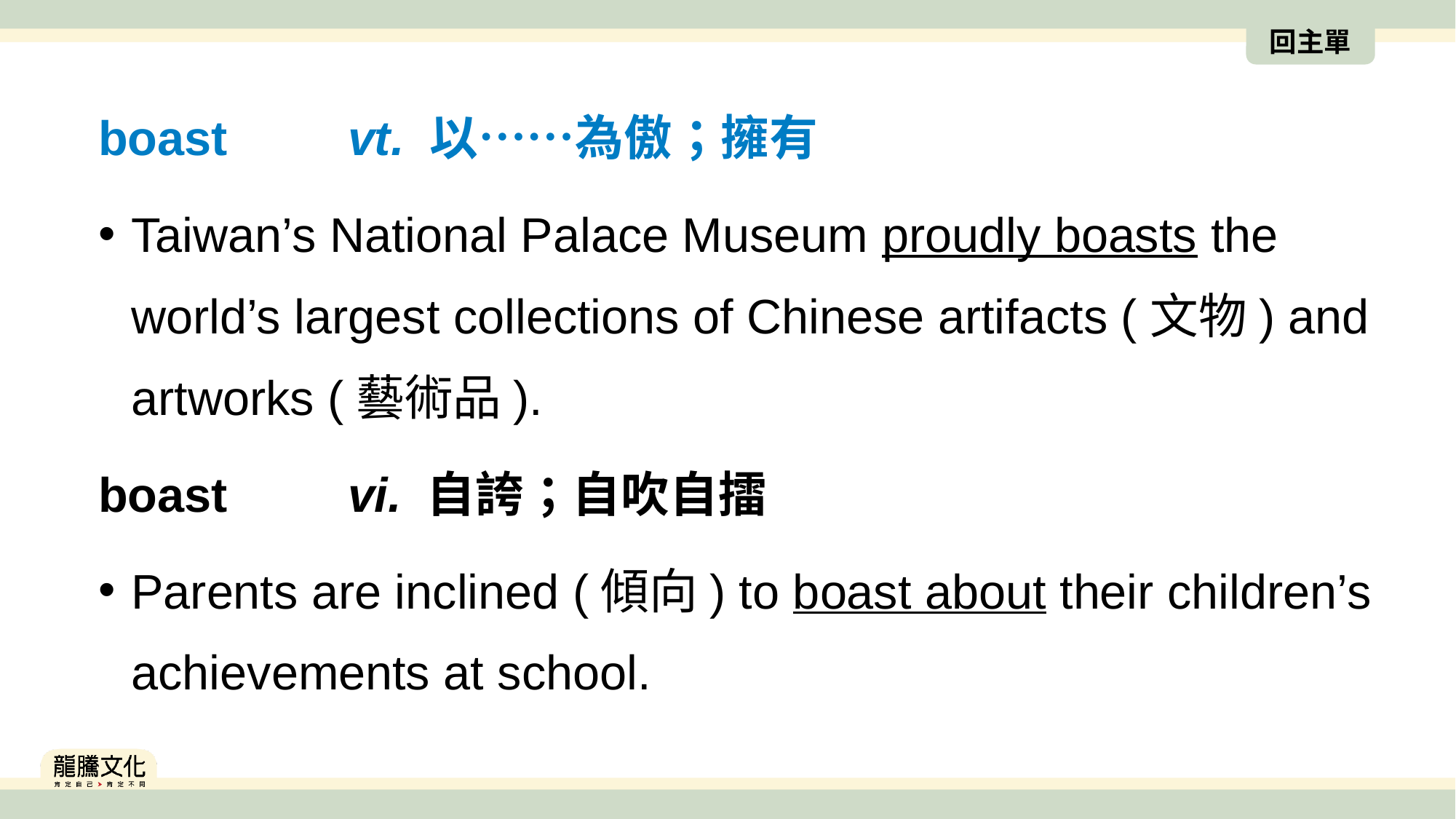

回主單
boast　　vt. 以⋯⋯為傲；擁有
Taiwan’s National Palace Museum proudly boasts the world’s largest collections of Chinese artifacts (文物) and artworks (藝術品).
boast　　vi. 自誇；自吹自擂
Parents are inclined (傾向) to boast about their children’s achievements at school.